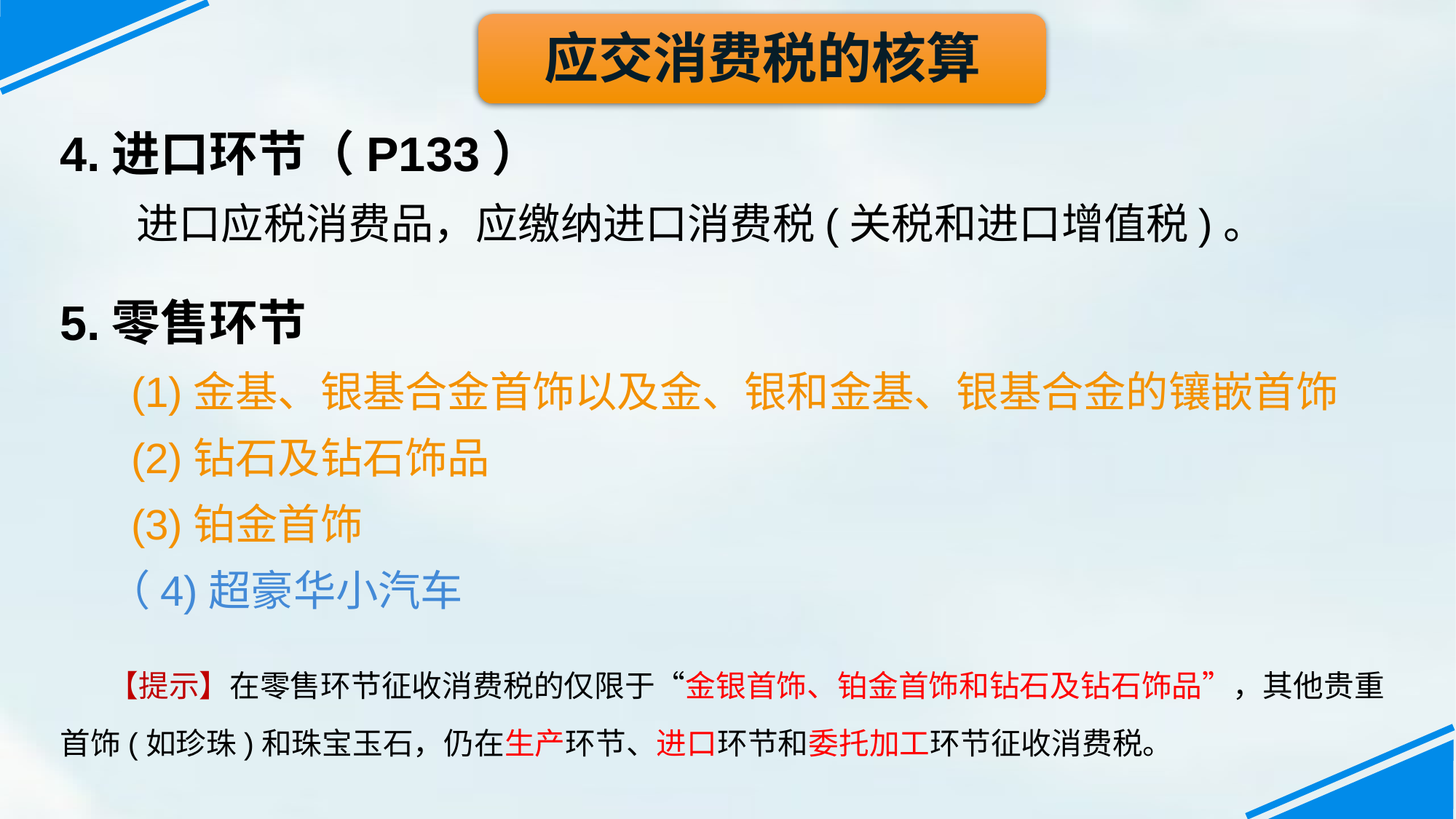

应交消费税的核算
4.进口环节（P133）
       进口应税消费品，应缴纳进口消费税(关税和进口增值税)。
5.零售环节
      (1)金基、银基合金首饰以及金、银和金基、银基合金的镶嵌首饰
      (2)钻石及钻石饰品
      (3)铂金首饰
    （4)超豪华小汽车
    【提示】在零售环节征收消费税的仅限于“金银首饰、铂金首饰和钻石及钻石饰品”，其他贵重首饰(如珍珠)和珠宝玉石，仍在生产环节、进口环节和委托加工环节征收消费税。